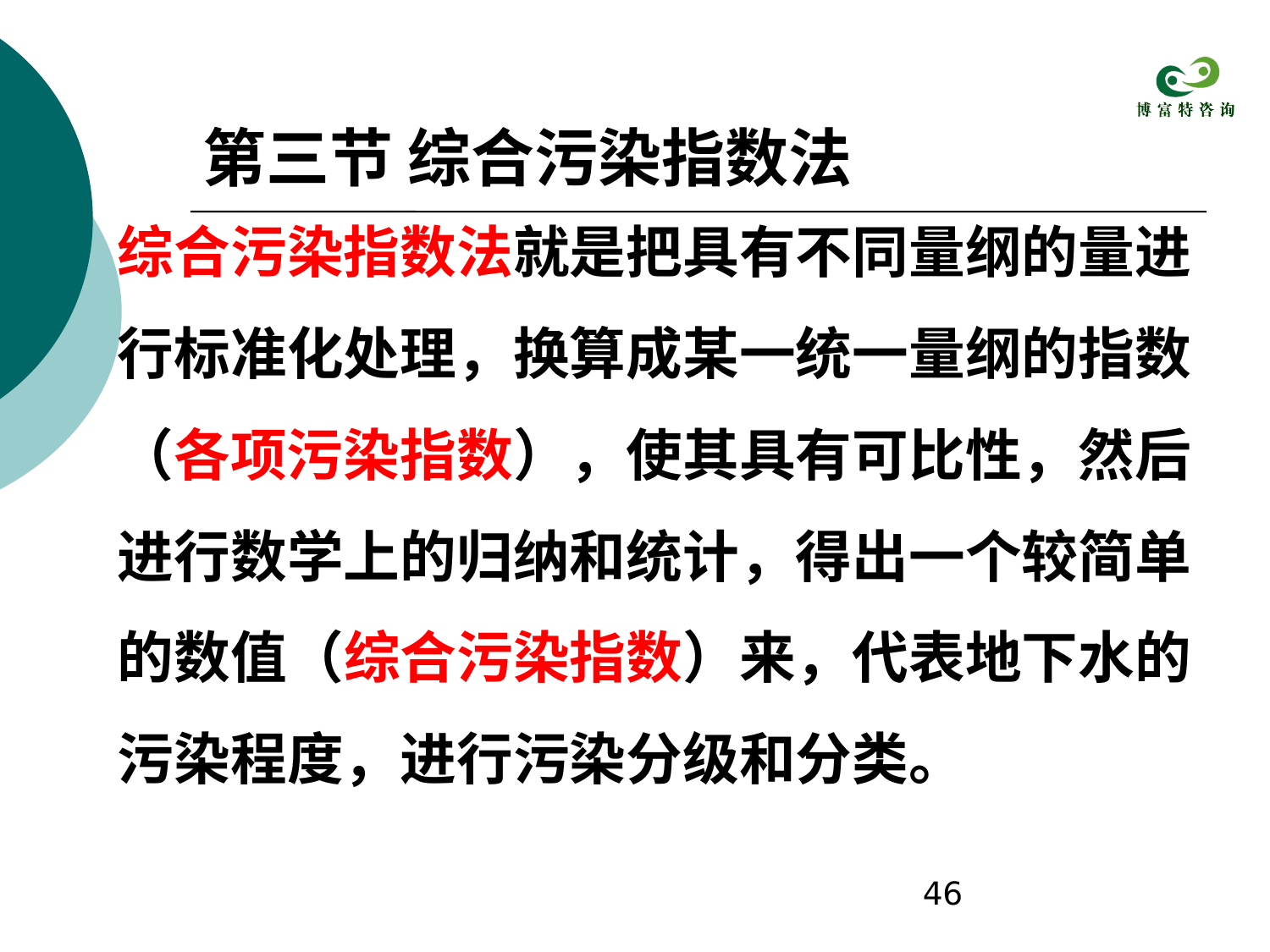

第三节 综合污染指数法
综合污染指数法就是把具有不同量纲的量进行标准化处理，换算成某一统一量纲的指数（各项污染指数），使其具有可比性，然后进行数学上的归纳和统计，得出一个较简单的数值（综合污染指数）来，代表地下水的污染程度，进行污染分级和分类。

46